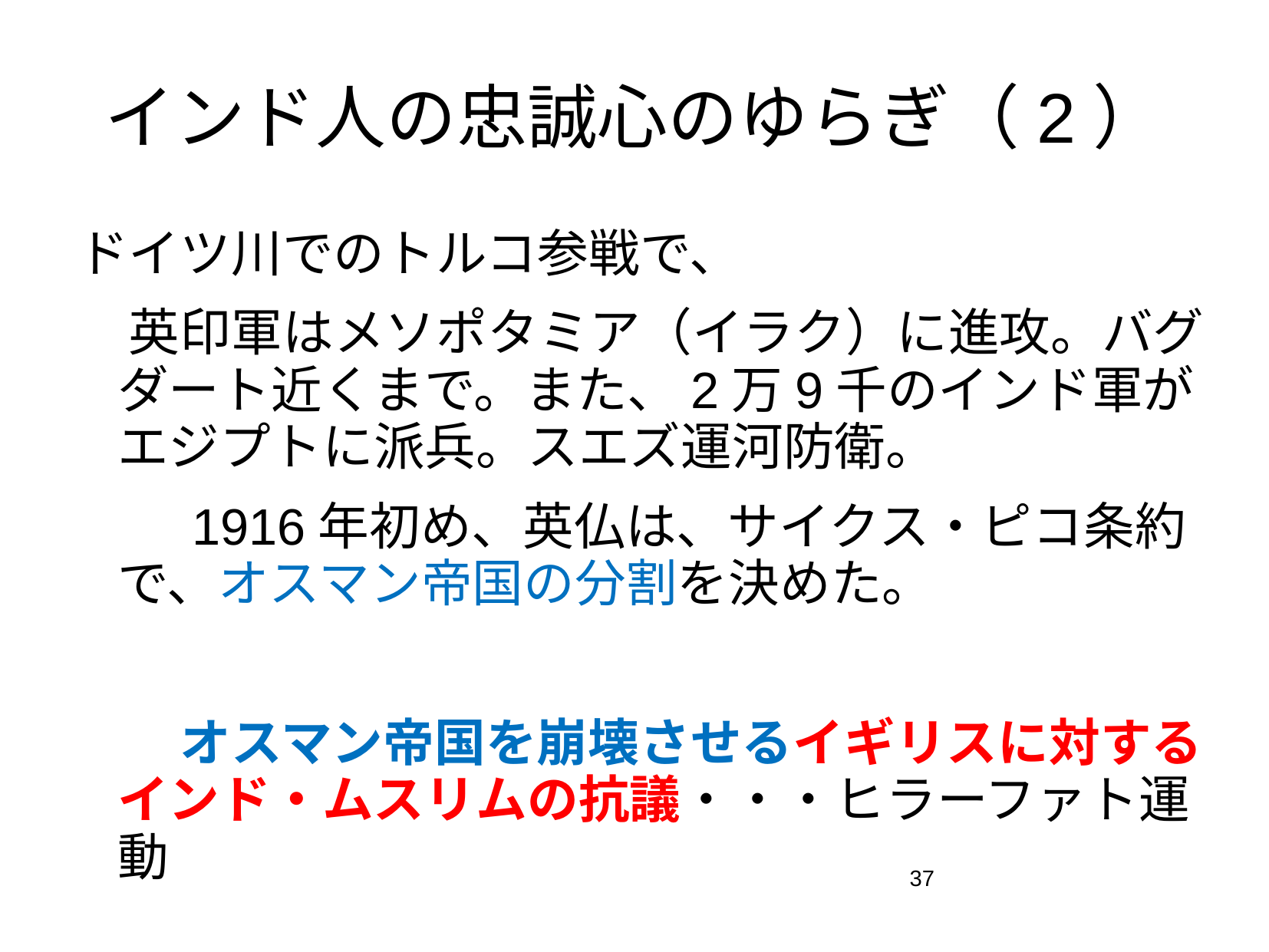

# インド人の忠誠心のゆらぎ（2）
ドイツ川でのトルコ参戦で、
　英印軍はメソポタミア（イラク）に進攻。バグダート近くまで。また、2万9千のインド軍がエジプトに派兵。スエズ運河防衛。
　　1916年初め、英仏は、サイクス・ピコ条約で、オスマン帝国の分割を決めた。

　　オスマン帝国を崩壊させるイギリスに対するインド・ムスリムの抗議・・・ヒラーファト運動

37